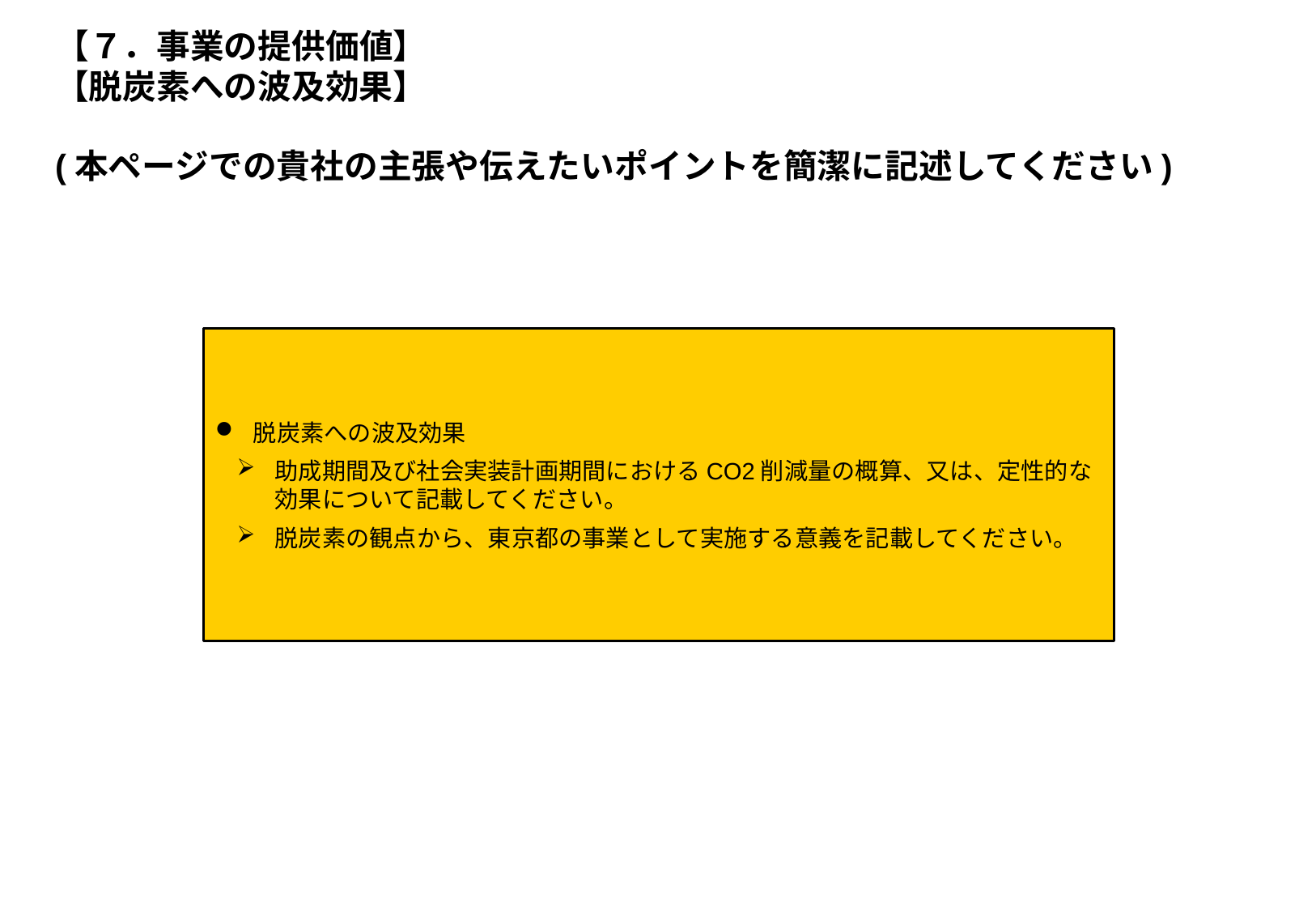

# 【７．事業の提供価値】 【脱炭素への波及効果】
(本ページでの貴社の主張や伝えたいポイントを簡潔に記述してください)
脱炭素への波及効果
助成期間及び社会実装計画期間におけるCO2削減量の概算、又は、定性的な効果について記載してください。
脱炭素の観点から、東京都の事業として実施する意義を記載してください。